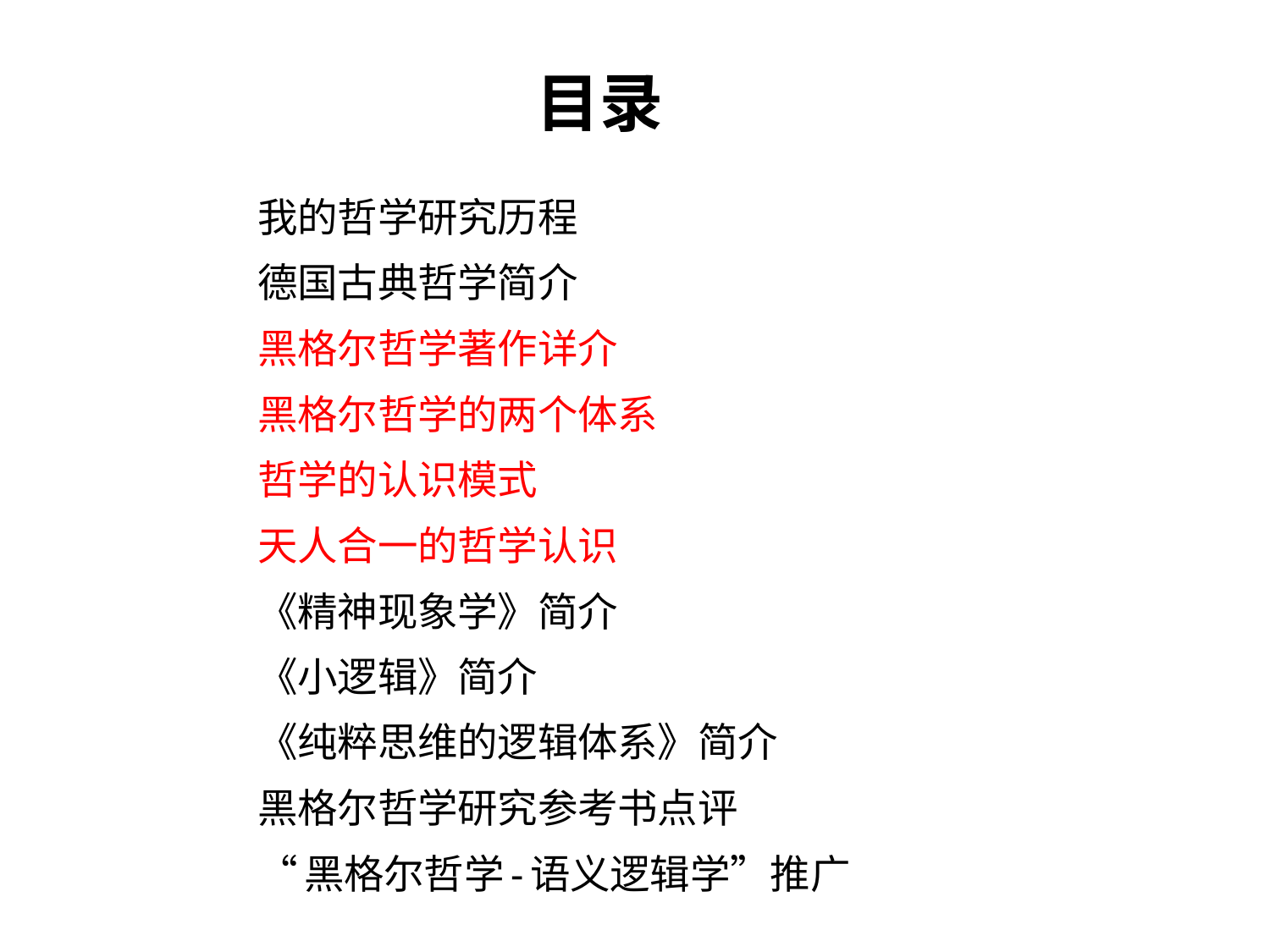

# 目录
我的哲学研究历程
德国古典哲学简介
黑格尔哲学著作详介
黑格尔哲学的两个体系
哲学的认识模式
天人合一的哲学认识
《精神现象学》简介
《小逻辑》简介
《纯粹思维的逻辑体系》简介
黑格尔哲学研究参考书点评
“黑格尔哲学-语义逻辑学”推广